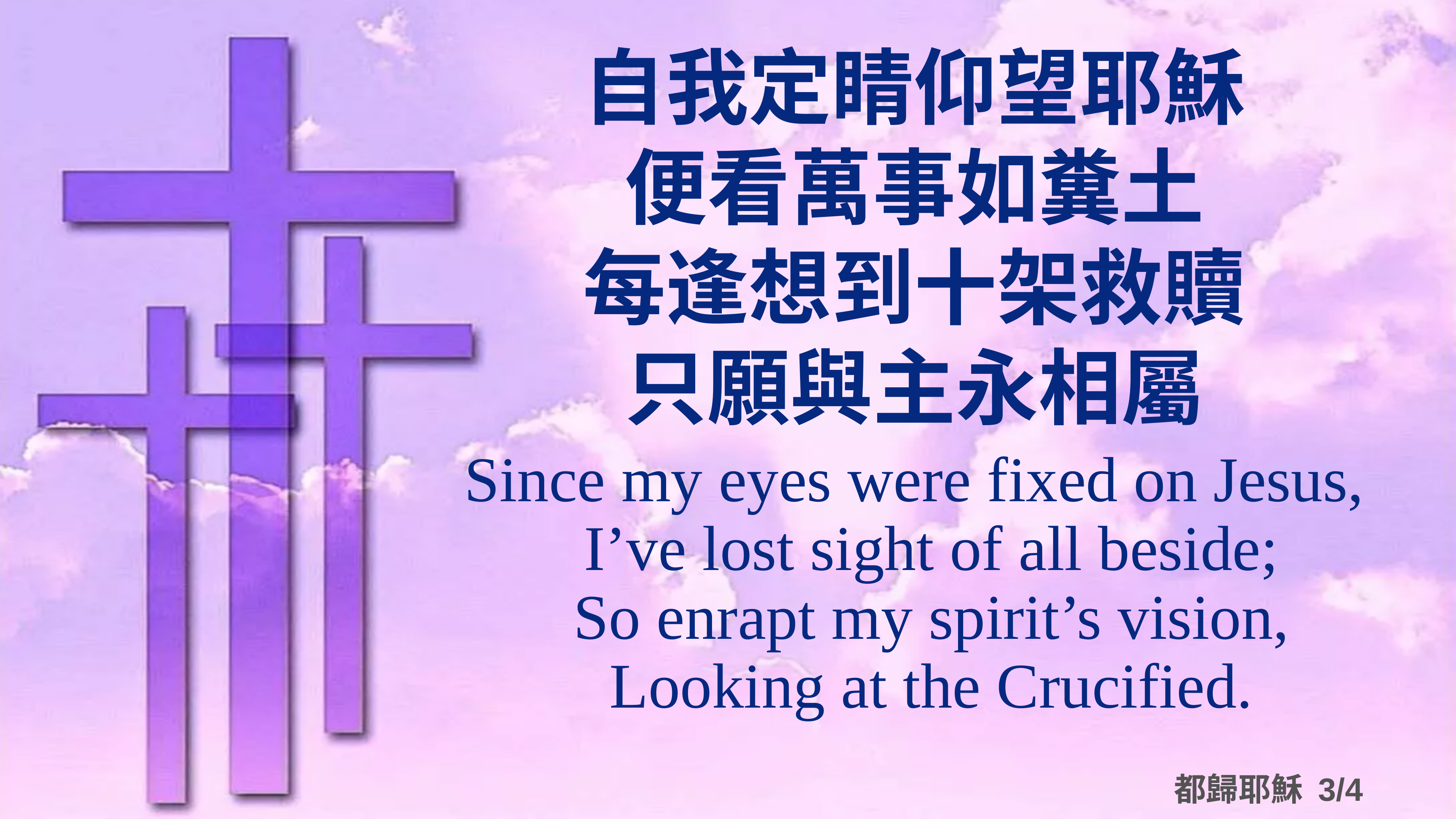

自我定睛仰望耶穌
便看萬事如糞土
每逢想到十架救贖
只願與主永相屬
Since my eyes were fixed on Jesus,
I’ve lost sight of all beside;
So enrapt my spirit’s vision,
Looking at the Crucified.
都歸耶穌 3/4